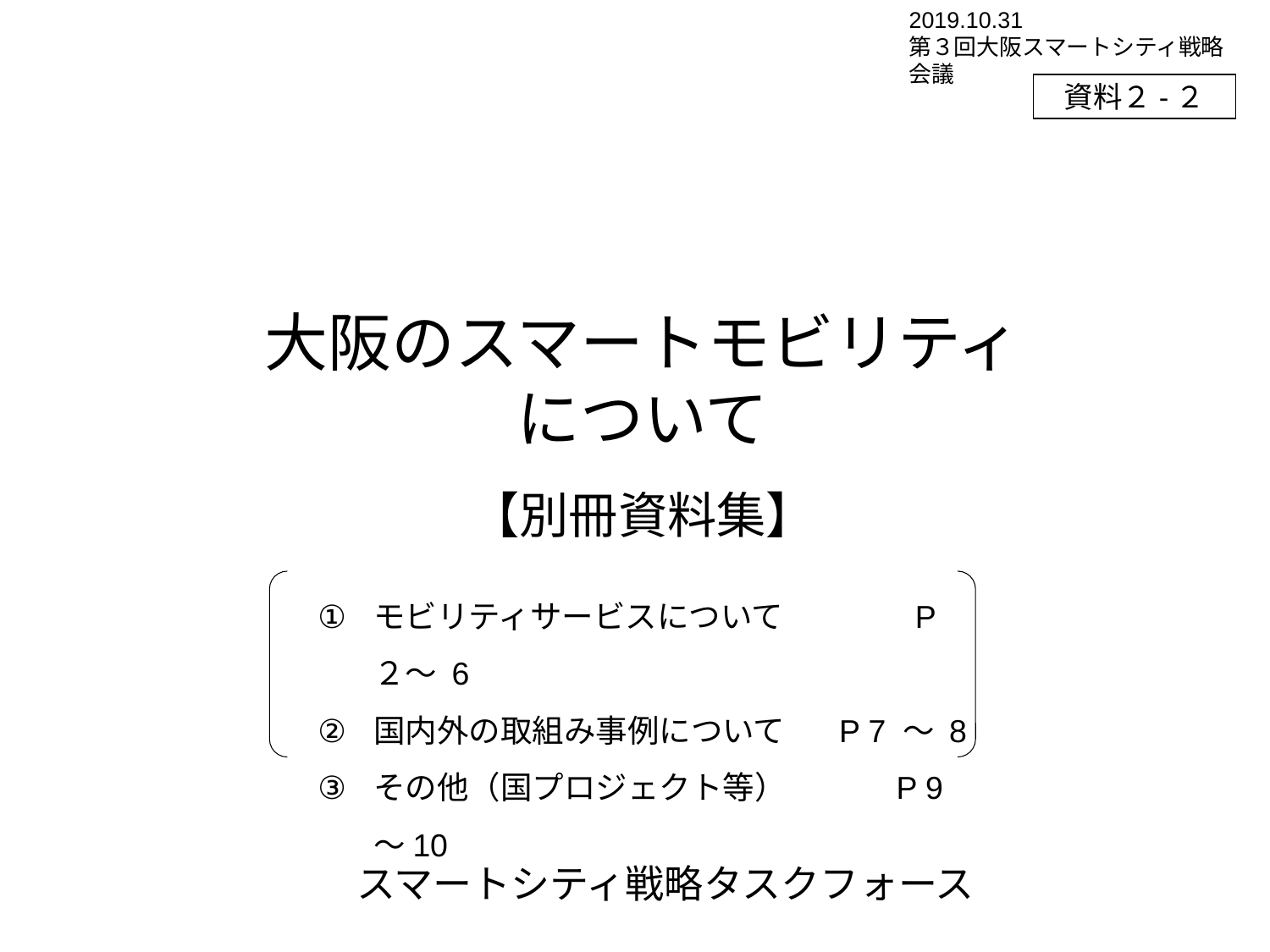

2019.10.31
第３回大阪スマートシティ戦略会議
資料２-２
大阪のスマートモビリティについて

【別冊資料集】

モビリティサービスについて　　 　   P ２～ 6
国内外の取組み事例について  　P 7 ～ 8
その他（国プロジェクト等）　　　 P 9 ～10
スマートシティ戦略タスクフォース